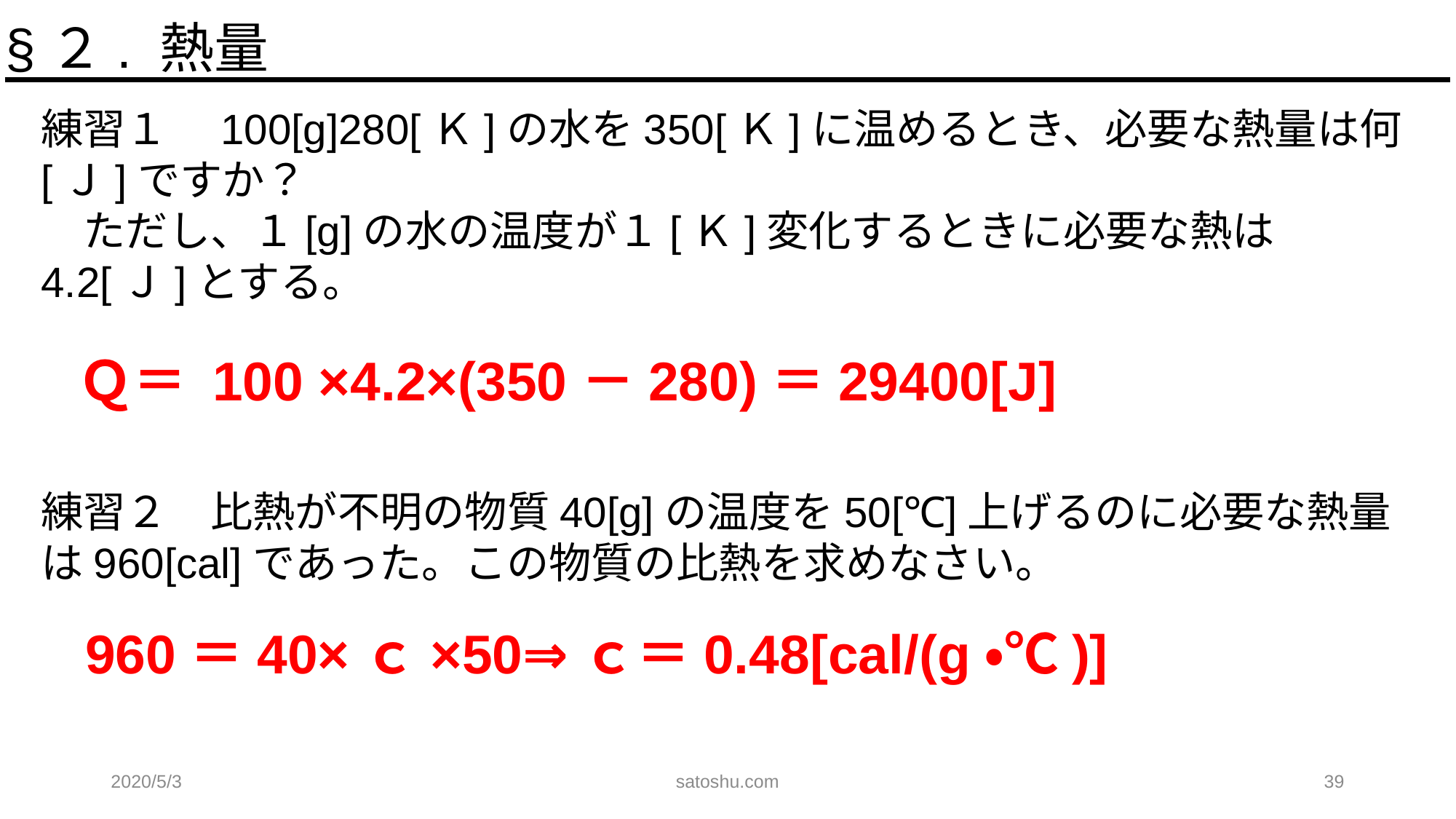

§２. 熱量
練習１　100[g]280[Ｋ]の水を350[Ｋ]に温めるとき、必要な熱量は何[Ｊ]ですか？
　ただし、１[g]の水の温度が１[Ｋ]変化するときに必要な熱は4.2[Ｊ]とする。
Ｑ＝ 100 ×4.2×(350－280)＝29400[J]
練習２　比熱が不明の物質40[g]の温度を50[℃]上げるのに必要な熱量は960[cal]であった。この物質の比熱を求めなさい。
960＝40×ｃ×50⇒ｃ＝0.48[cal/(g・℃)]
2020/5/3
satoshu.com
39